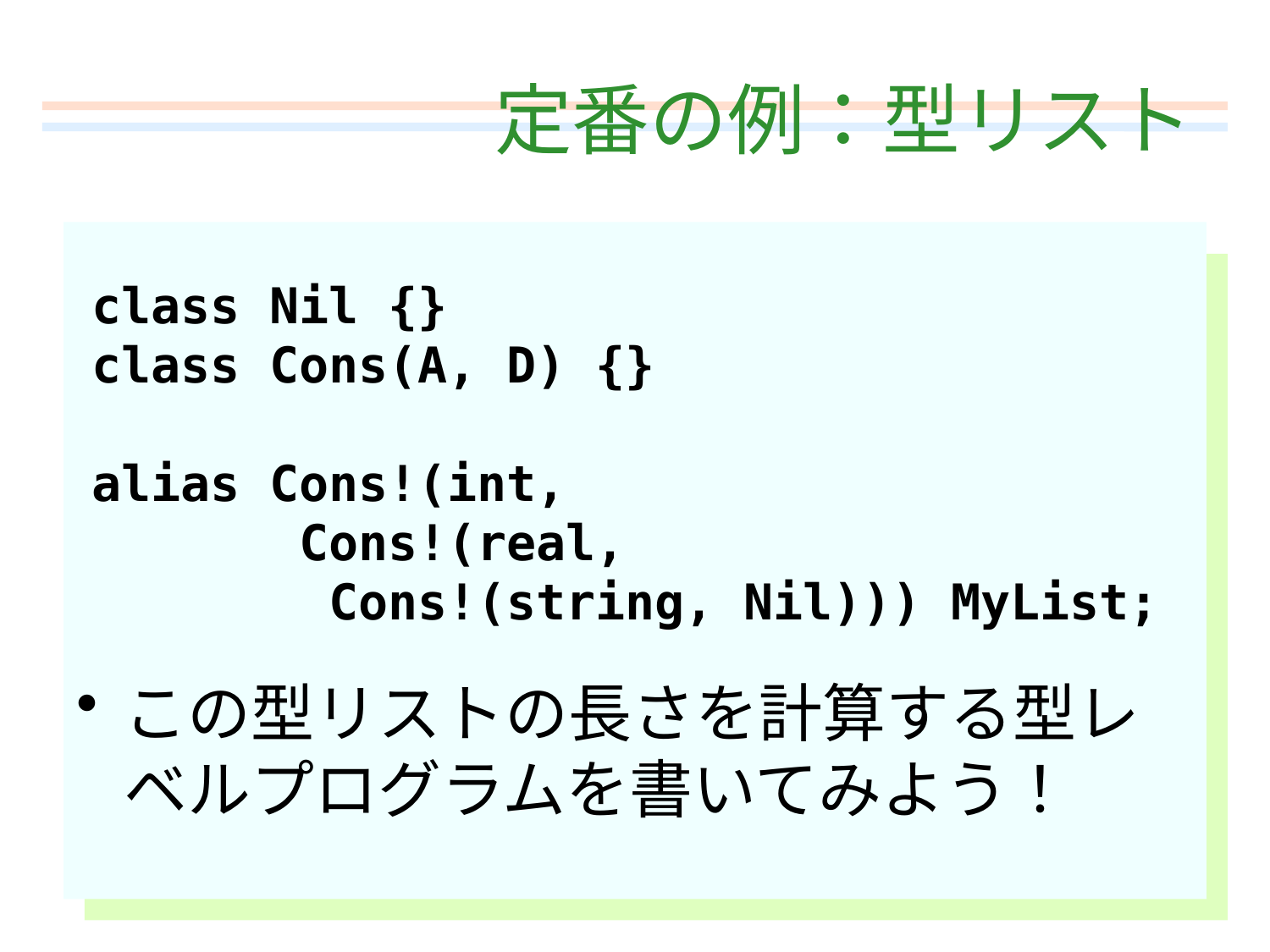

# 定番の例：型リスト

この型リストの長さを計算する型レベルプログラムを書いてみよう！
class Nil {}
class Cons(A, D) {}

alias Cons!(int,
       Cons!(real,
        Cons!(string, Nil))) MyList;